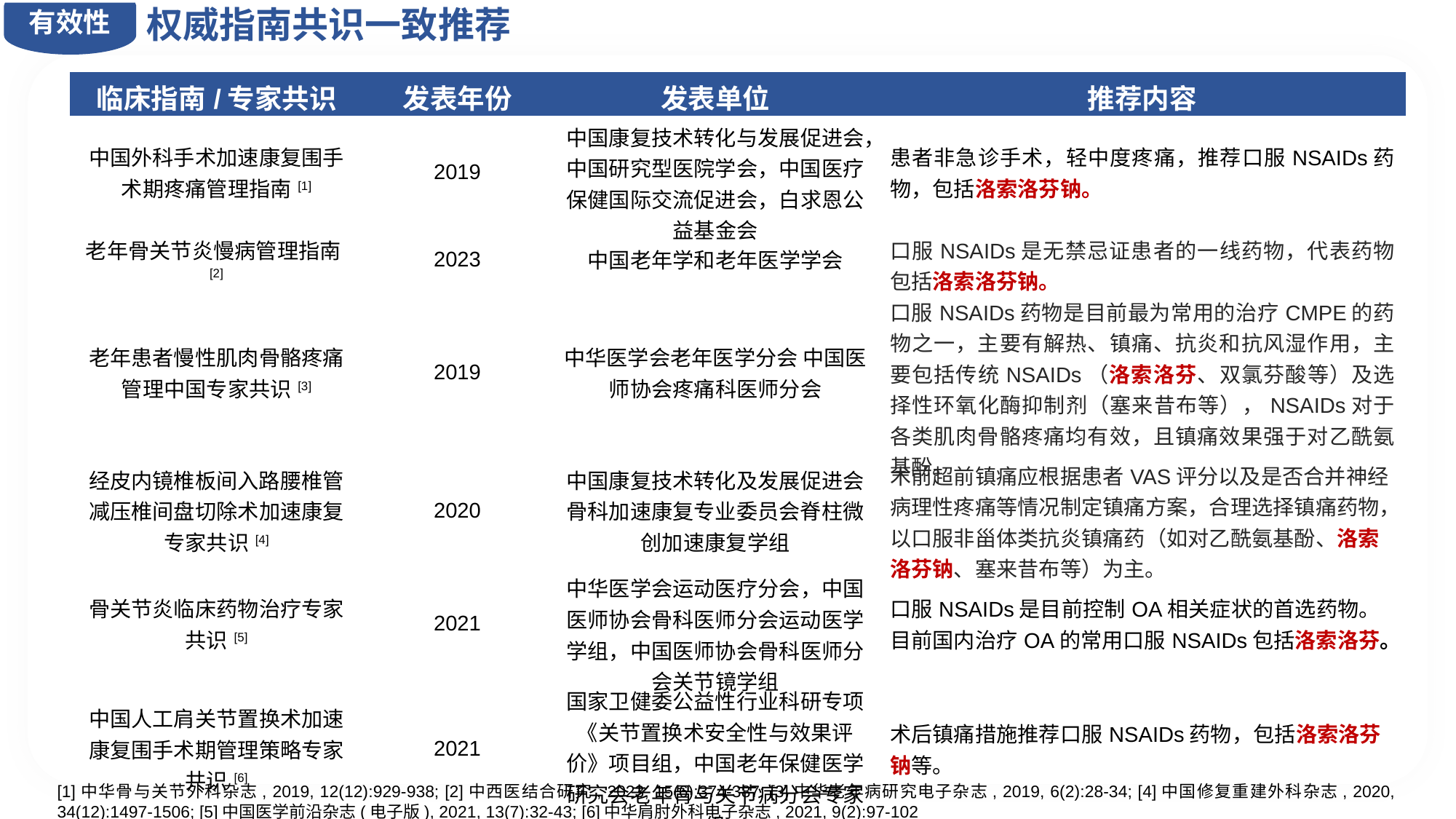

有效性
权威指南共识一致推荐

| 临床指南/专家共识 | 发表年份 | 发表单位 | 推荐内容 |
| --- | --- | --- | --- |
| 中国外科手术加速康复围手术期疼痛管理指南[1] | 2019 | 中国康复技术转化与发展促进会，中国研究型医院学会，中国医疗保健国际交流促进会，白求恩公益基金会 | 患者非急诊手术，轻中度疼痛，推荐口服NSAIDs药物，包括洛索洛芬钠。 |
| 老年骨关节炎慢病管理指南[2] | 2023 | 中国老年学和老年医学学会 | 口服NSAIDs是无禁忌证患者的一线药物，代表药物包括洛索洛芬钠。 |
| 老年患者慢性肌肉骨骼疼痛管理中国专家共识[3] | 2019 | 中华医学会老年医学分会 中国医师协会疼痛科医师分会 | 口服NSAIDs药物是目前最为常用的治疗CMPE的药物之一，主要有解热、镇痛、抗炎和抗风湿作用，主要包括传统NSAIDs（洛索洛芬、双氯芬酸等）及选择性环氧化酶抑制剂（塞来昔布等），NSAIDs对于各类肌肉骨骼疼痛均有效，且镇痛效果强于对乙酰氨基酚。 |
| 经皮内镜椎板间入路腰椎管减压椎间盘切除术加速康复专家共识[4] | 2020 | 中国康复技术转化及发展促进会骨科加速康复专业委员会脊柱微创加速康复学组 | 术前超前镇痛应根据患者VAS评分以及是否合并神经病理性疼痛等情况制定镇痛方案，合理选择镇痛药物，以口服非甾体类抗炎镇痛药（如对乙酰氨基酚、洛索洛芬钠、塞来昔布等）为主。 |
| 骨关节炎临床药物治疗专家共识[5] | 2021 | 中华医学会运动医疗分会，中国医师协会骨科医师分会运动医学学组，中国医师协会骨科医师分会关节镜学组 | 口服NSAIDs是目前控制OA相关症状的首选药物。目前国内治疗OA的常用口服NSAIDs包括洛索洛芬。 |
| 中国人工肩关节置换术加速康复围手术期管理策略专家共识[6] | 2021 | 国家卫健委公益性行业科研专项《关节置换术安全性与效果评价》项目组，中国老年保健医学研究会老年骨与关节病分会专家组 | 术后镇痛措施推荐口服NSAIDs药物，包括洛索洛芬钠等。 |
[1]中华骨与关节外科杂志, 2019, 12(12):929-938; [2]中西医结合研究, 2023, 15(6):374-387; [3]中华老年病研究电子杂志, 2019, 6(2):28-34; [4]中国修复重建外科杂志, 2020, 34(12):1497-1506; [5]中国医学前沿杂志(电子版), 2021, 13(7):32-43; [6]中华肩肘外科电子杂志, 2021, 9(2):97-102